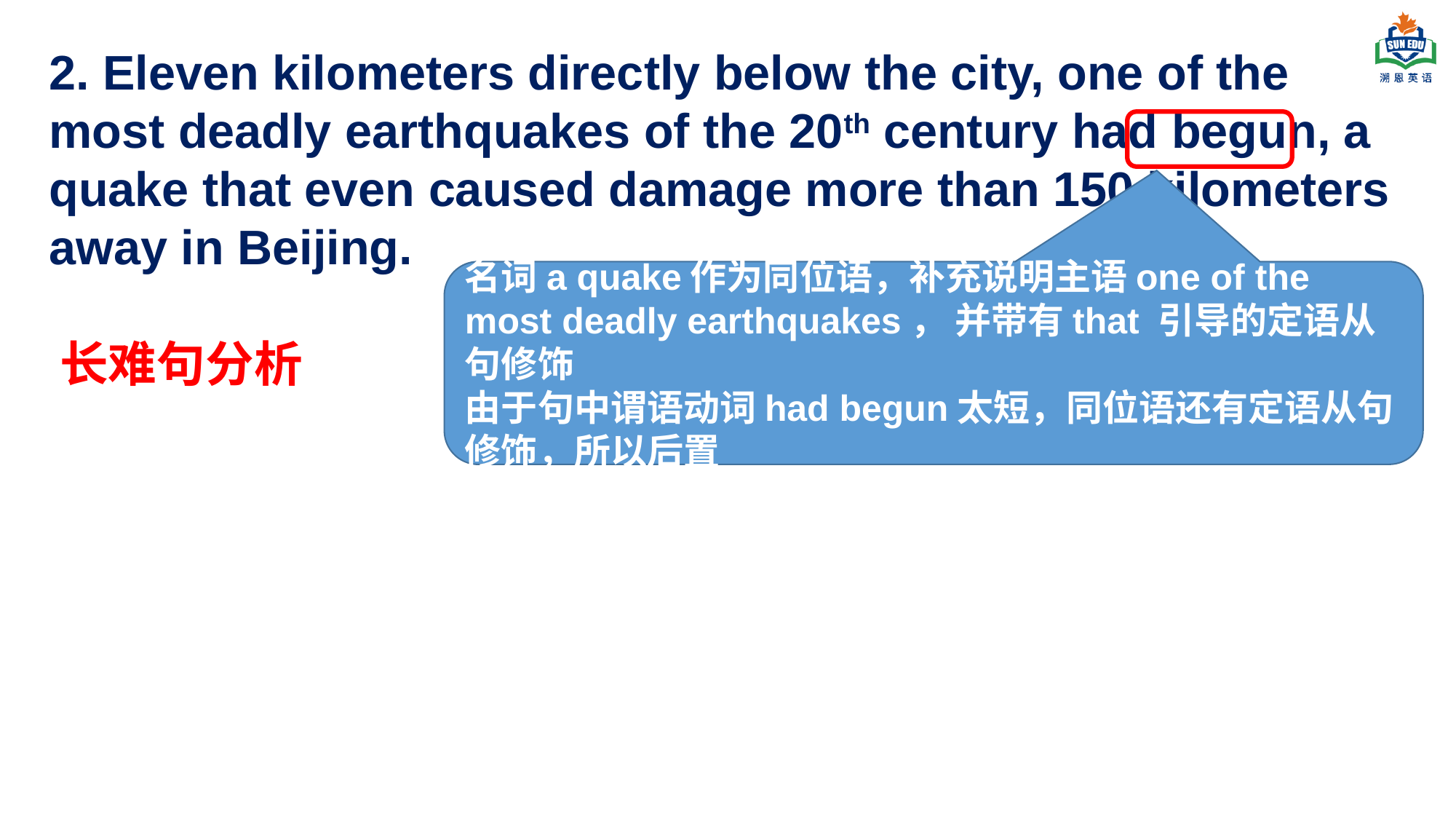

2. Eleven kilometers directly below the city, one of the most deadly earthquakes of the 20th century had begun, a quake that even caused damage more than 150 kilometers away in Beijing.

名词a quake作为同位语，补充说明主语one of the most deadly earthquakes， 并带有that 引导的定语从句修饰
由于句中谓语动词had begun太短，同位语还有定语从句修饰，所以后置
长难句分析